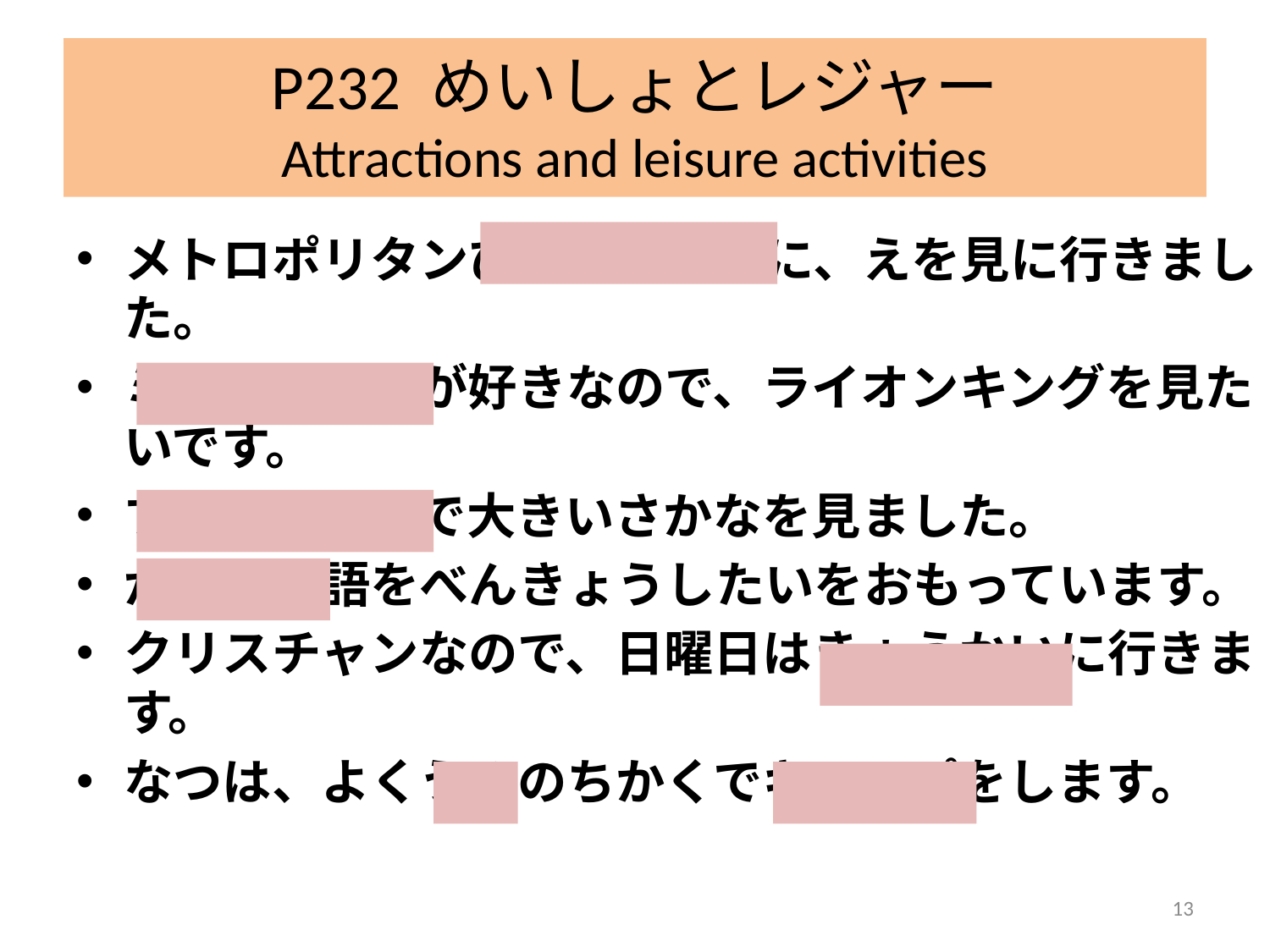

# P232 めいしょとレジャー Attractions and leisure activities

メトロポリタンびじゅつかんに、えを見に行きました。
ミュージカルが好きなので、ライオンキングを見たいです。
すいぞくかんで大きいさかなを見ました。
がいこく語をべんきょうしたいをおもっています。
クリスチャンなので、日曜日はきょうかいに行きます。
なつは、よくうみのちかくでキャンプをします。

13